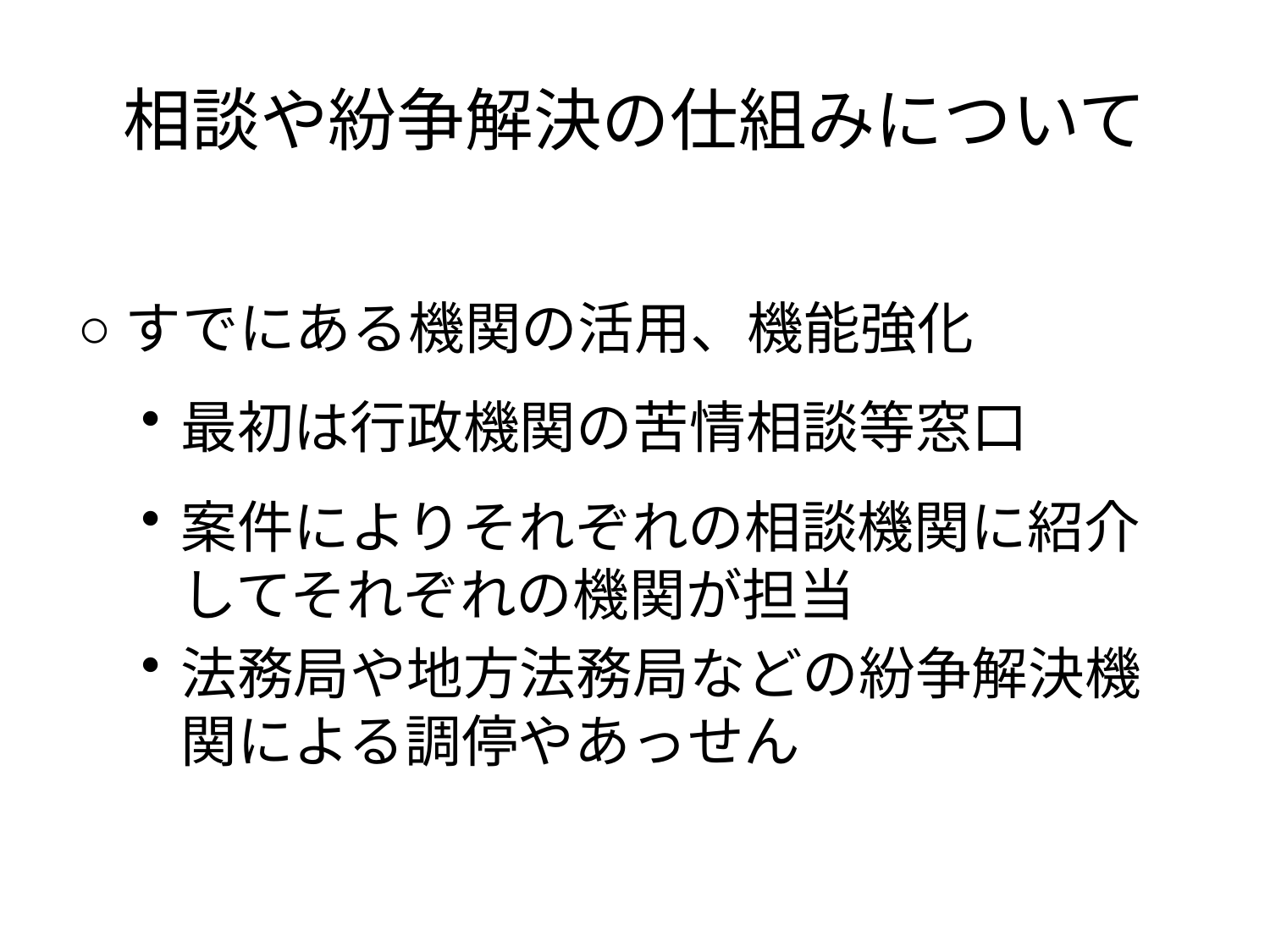

# 相談や紛争解決の仕組みについて
すでにある機関の活用、機能強化
最初は行政機関の苦情相談等窓口
案件によりそれぞれの相談機関に紹介してそれぞれの機関が担当
法務局や地方法務局などの紛争解決機関による調停やあっせん